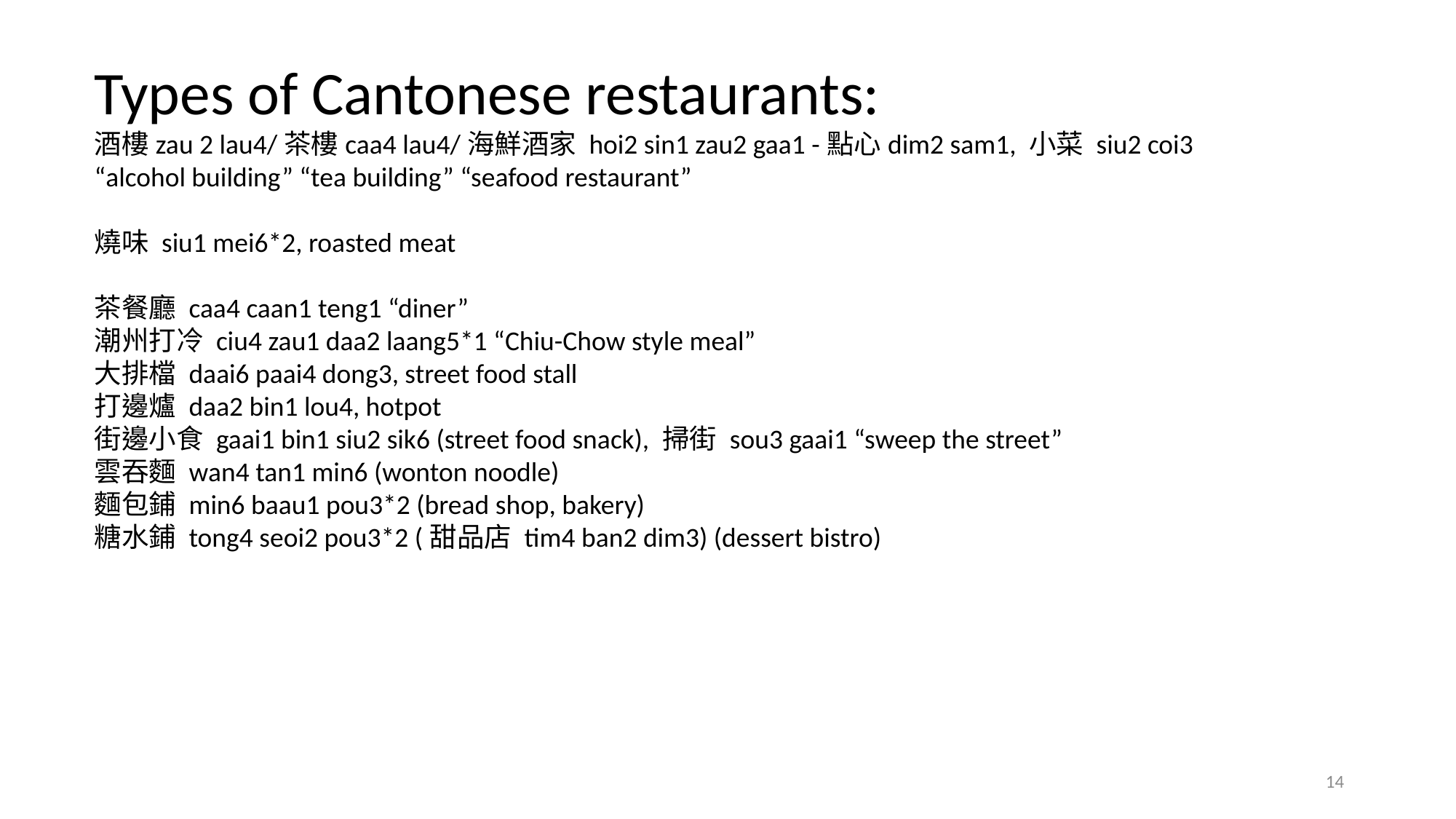

Types of Cantonese restaurants:
酒樓zau 2 lau4/茶樓caa4 lau4/海鮮酒家 hoi2 sin1 zau2 gaa1 -點心dim2 sam1, 小菜 siu2 coi3
“alcohol building” “tea building” “seafood restaurant”

燒味 siu1 mei6*2, roasted meat

茶餐廳 caa4 caan1 teng1 “diner”
潮州打冷 ciu4 zau1 daa2 laang5*1 “Chiu-Chow style meal”
大排檔 daai6 paai4 dong3, street food stall
打邊爐 daa2 bin1 lou4, hotpot
街邊小食 gaai1 bin1 siu2 sik6 (street food snack), 掃街 sou3 gaai1 “sweep the street”
雲吞麵 wan4 tan1 min6 (wonton noodle)
麵包鋪 min6 baau1 pou3*2 (bread shop, bakery)
糖水鋪 tong4 seoi2 pou3*2 (甜品店 tim4 ban2 dim3) (dessert bistro)
14